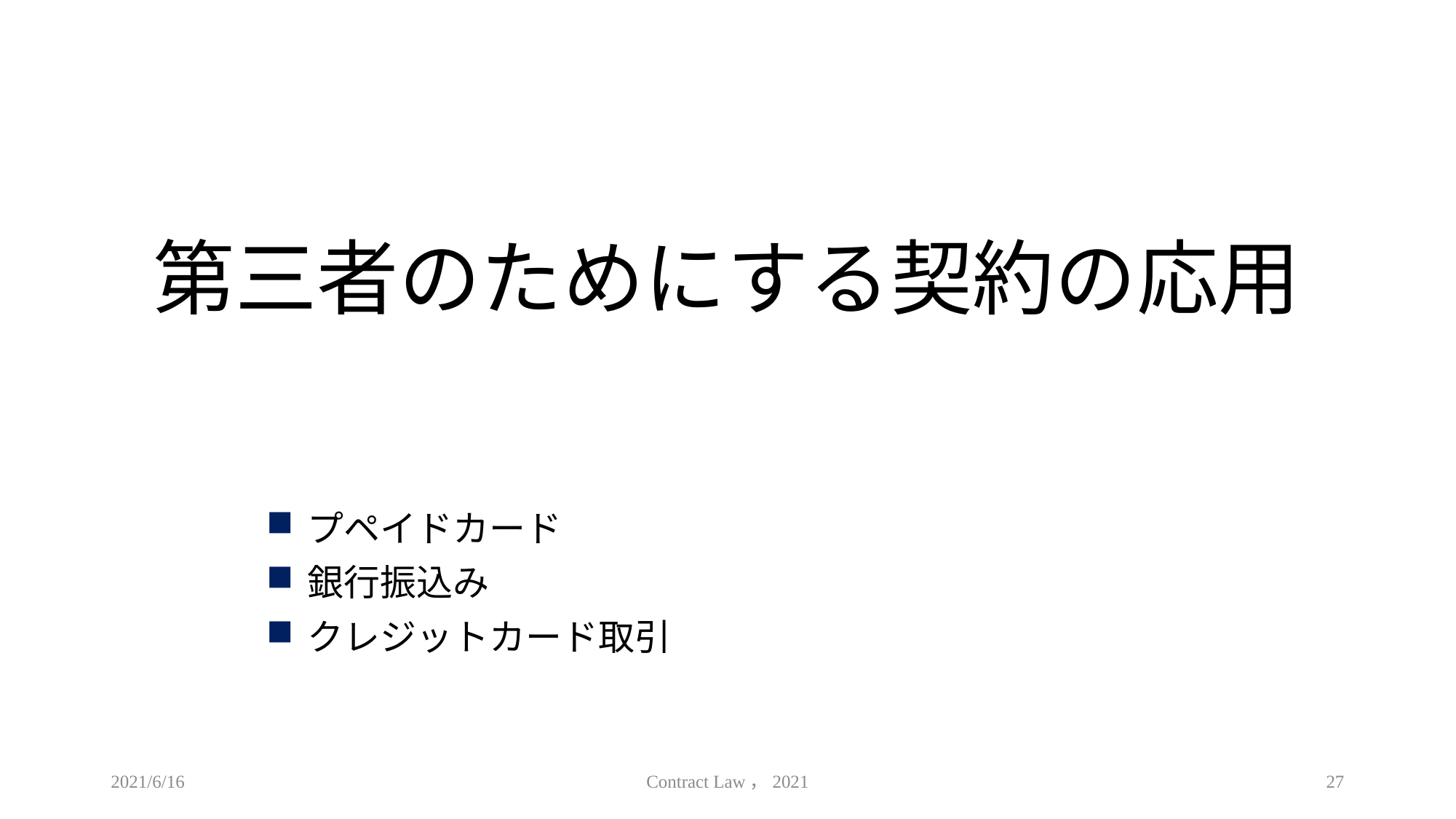

# 第三者のためにする契約の応用
プペイドカード
銀行振込み
クレジットカード取引
2021/6/16
Contract Law，2021
27